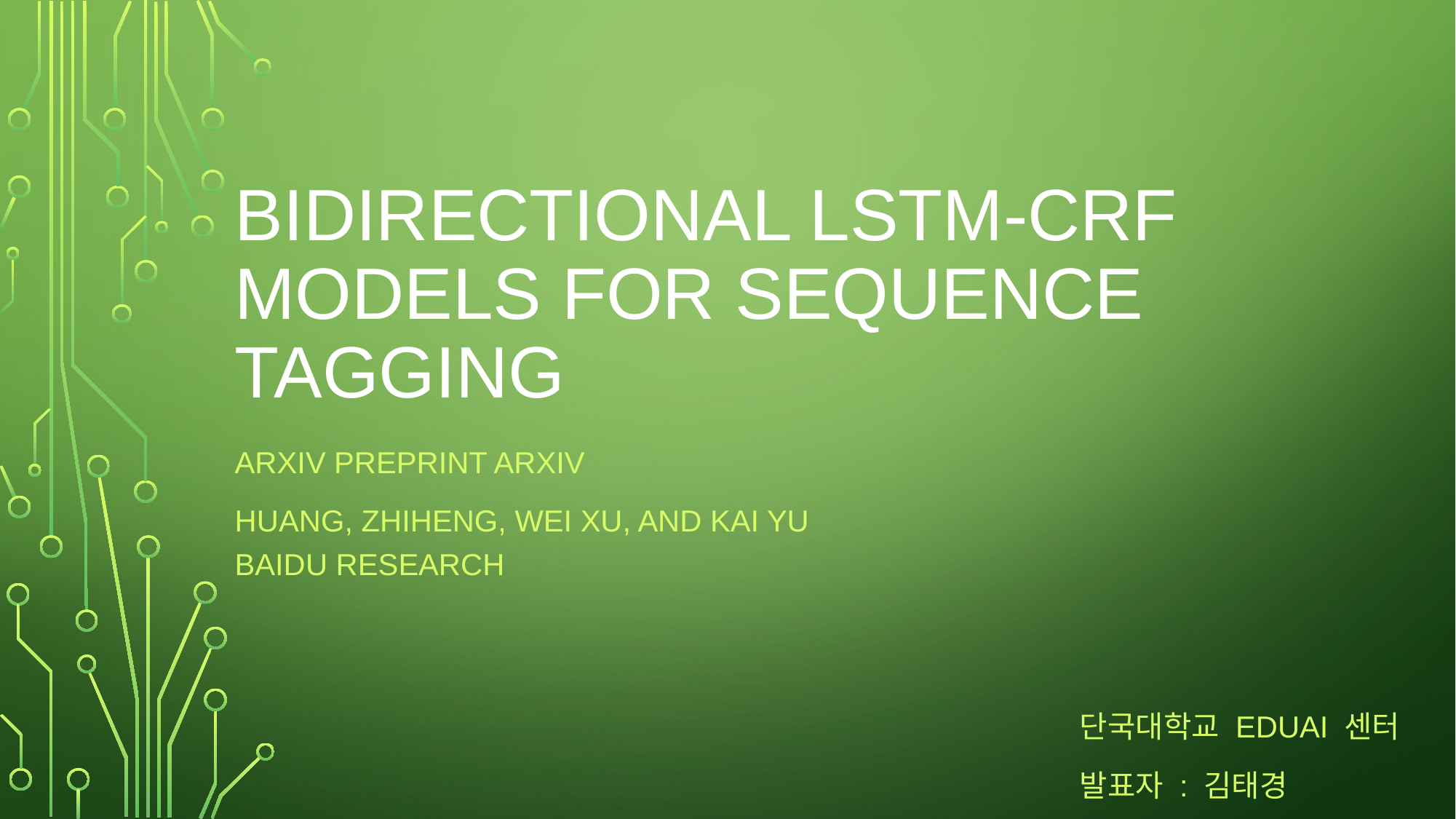

# Bidirectional LSTM-CRF Models for Sequence Tagging
arXiv preprint arXiv
Huang, Zhiheng, Wei Xu, and Kai Yu
Baidu research
단국대학교 Eduai 센터
발표자 : 김태경